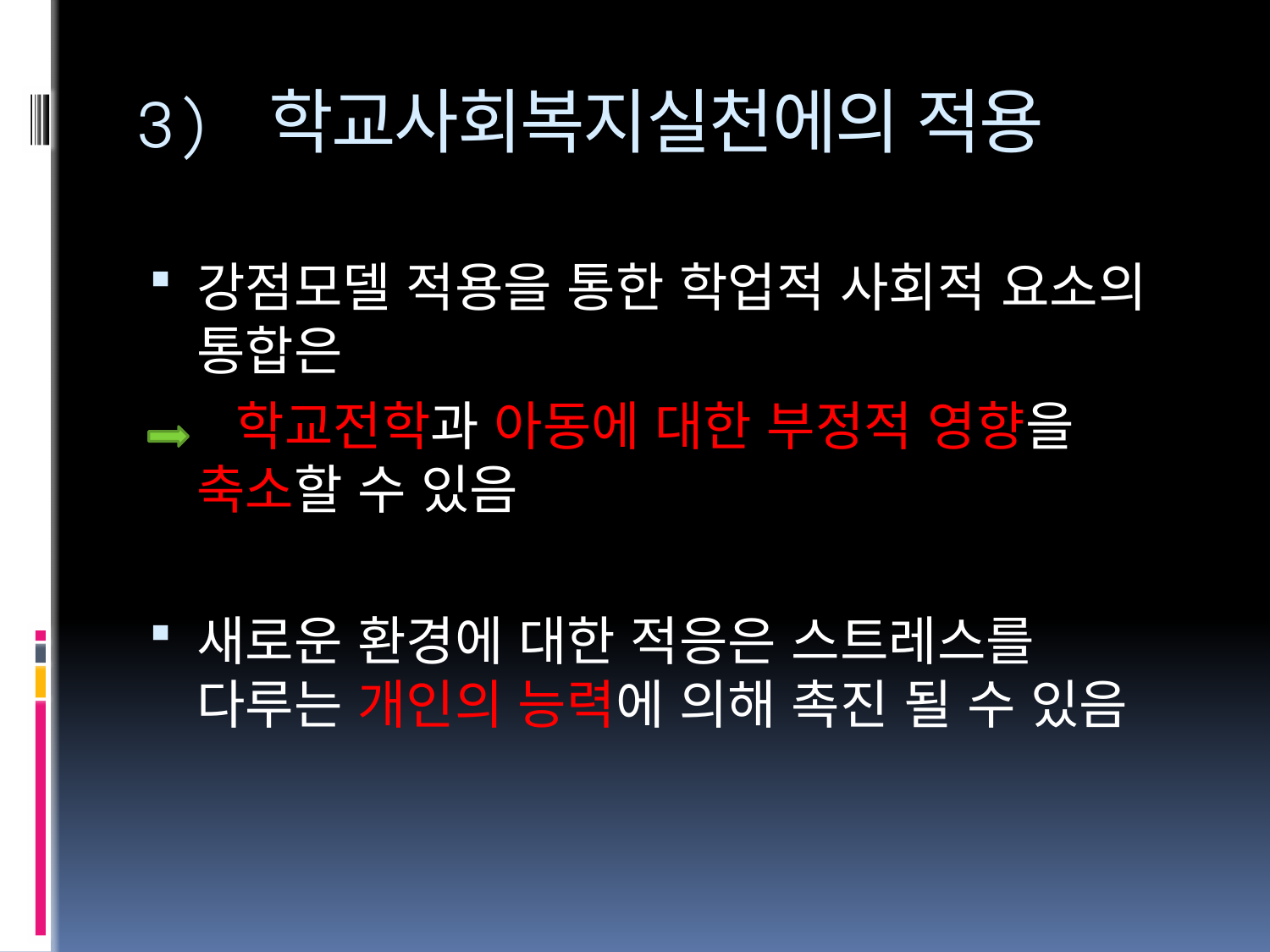

# 3) 학교사회복지실천에의 적용
강점모델 적용을 통한 학업적 사회적 요소의 통합은
     학교전학과 아동에 대한 부정적 영향을 축소할 수 있음

새로운 환경에 대한 적응은 스트레스를 다루는 개인의 능력에 의해 촉진 될 수 있음